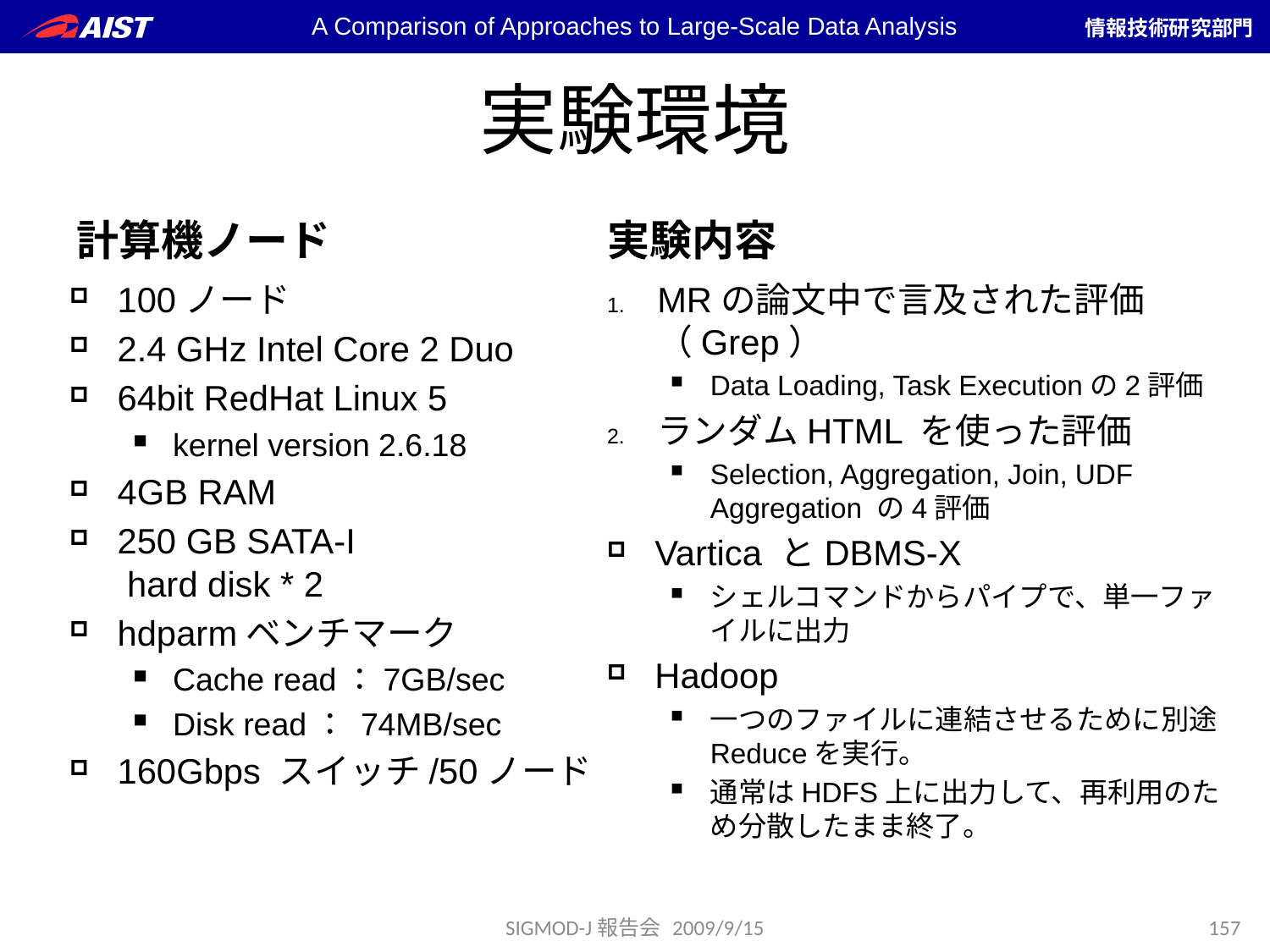

A Comparison of Approaches to Large-Scale Data Analysis
# 実験環境
計算機ノード
実験内容
100ノード
2.4 GHz Intel Core 2 Duo
64bit RedHat Linux 5
kernel version 2.6.18
4GB RAM
250 GB SATA-I
 hard disk * 2
hdparmベンチマーク
Cache read：7GB/sec
Disk read： 74MB/sec
160Gbps スイッチ/50ノード
MRの論文中で言及された評価（Grep）
Data Loading, Task Executionの2評価
ランダムHTML を使った評価
Selection, Aggregation, Join, UDF Aggregation の4評価
Vartica とDBMS-X
シェルコマンドからパイプで、単一ファイルに出力
Hadoop
一つのファイルに連結させるために別途Reduceを実行。
通常はHDFS上に出力して、再利用のため分散したまま終了。
SIGMOD-J報告会 2009/9/15
157